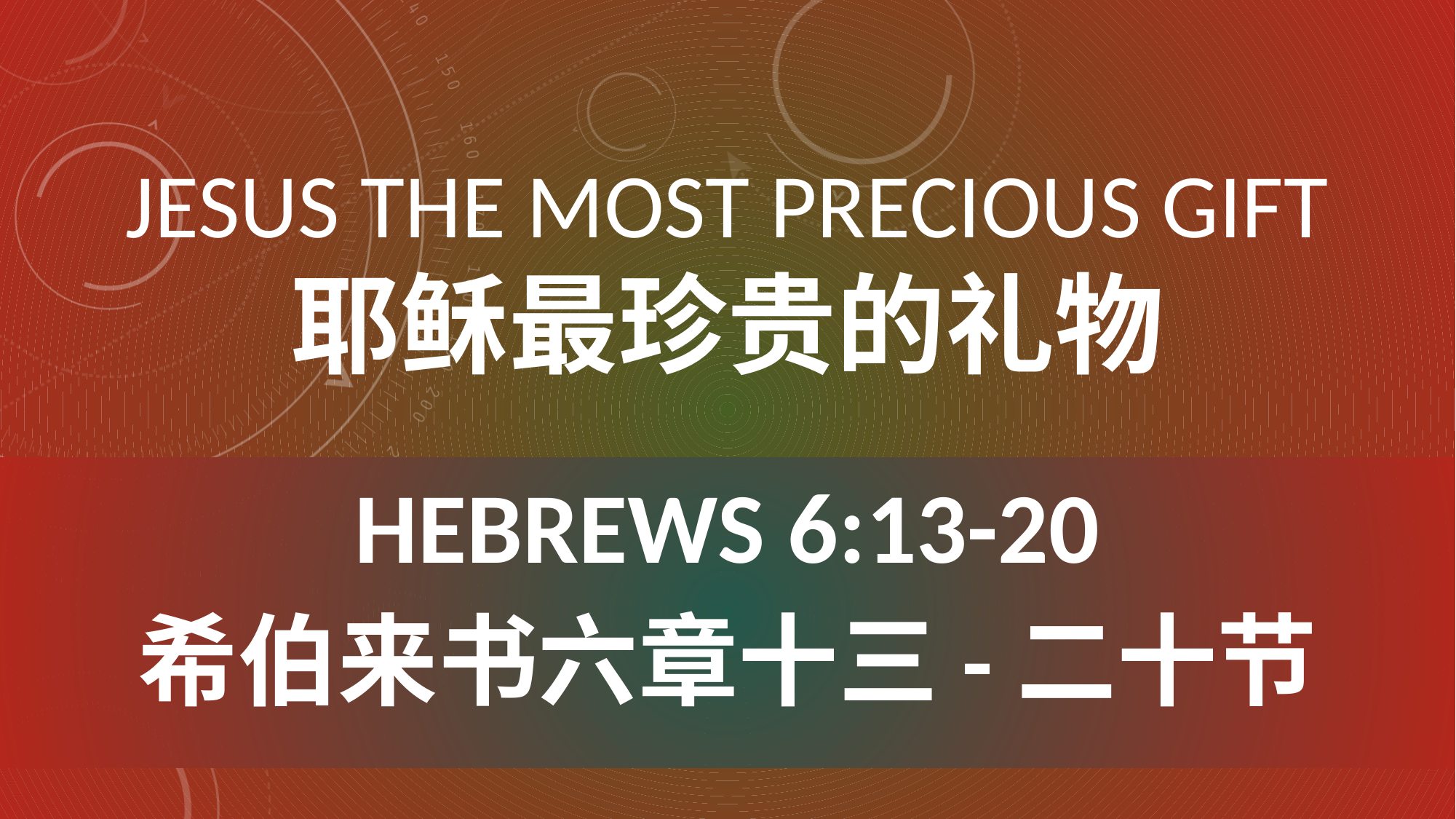

# JESUS THE MOST PRECIOUS GIFT 耶稣最珍贵的礼物
HEBREWS 6:13-20
希伯来书六章十三-二十节